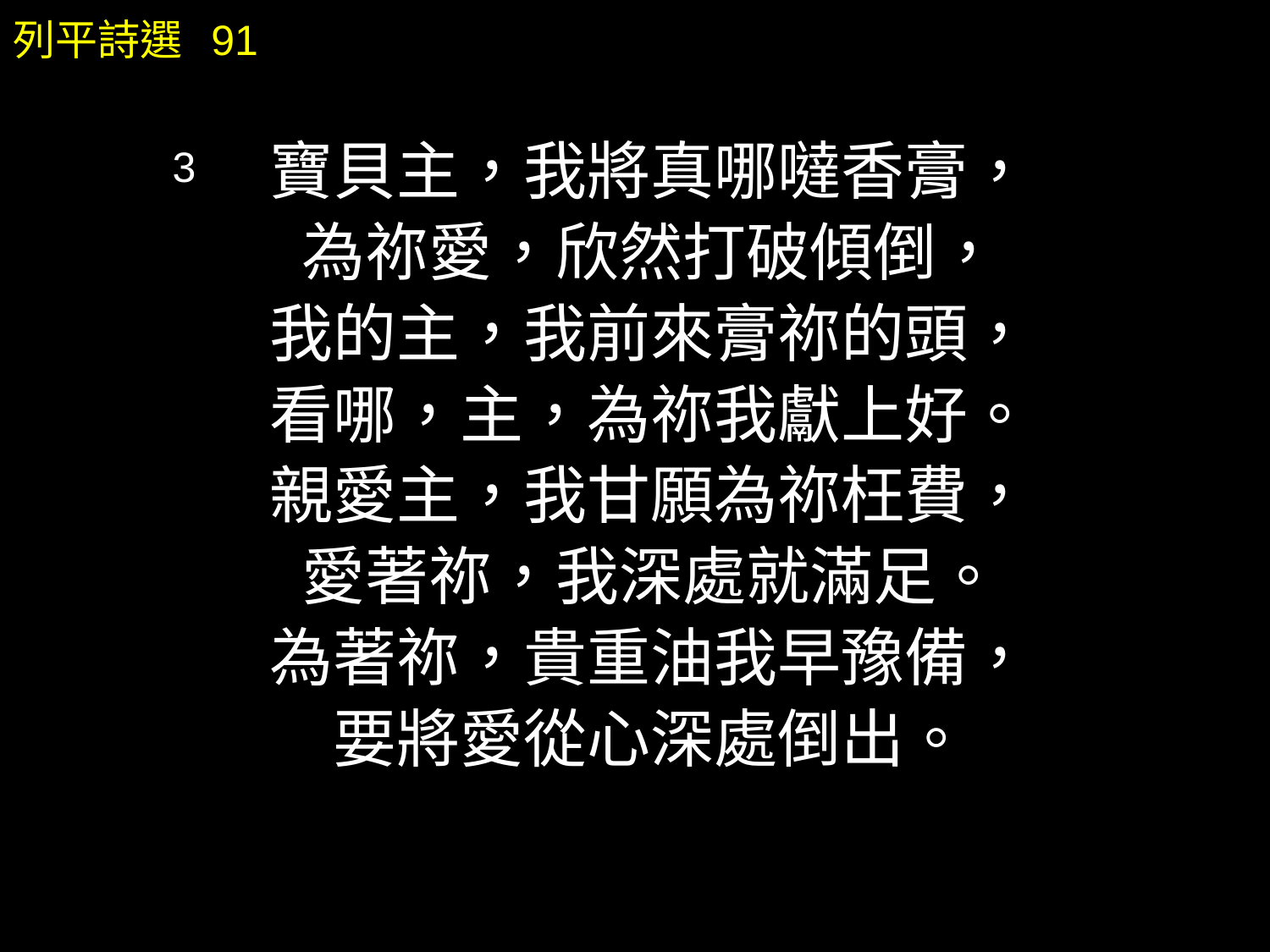

寶貝主，我將真哪噠香膏，
為祢愛，欣然打破傾倒，
我的主，我前來膏祢的頭，
看哪，主，為祢我獻上好。
親愛主，我甘願為祢枉費，
愛著祢，我深處就滿足。
為著祢，貴重油我早豫備，
要將愛從心深處倒出。
列平詩選  91
3